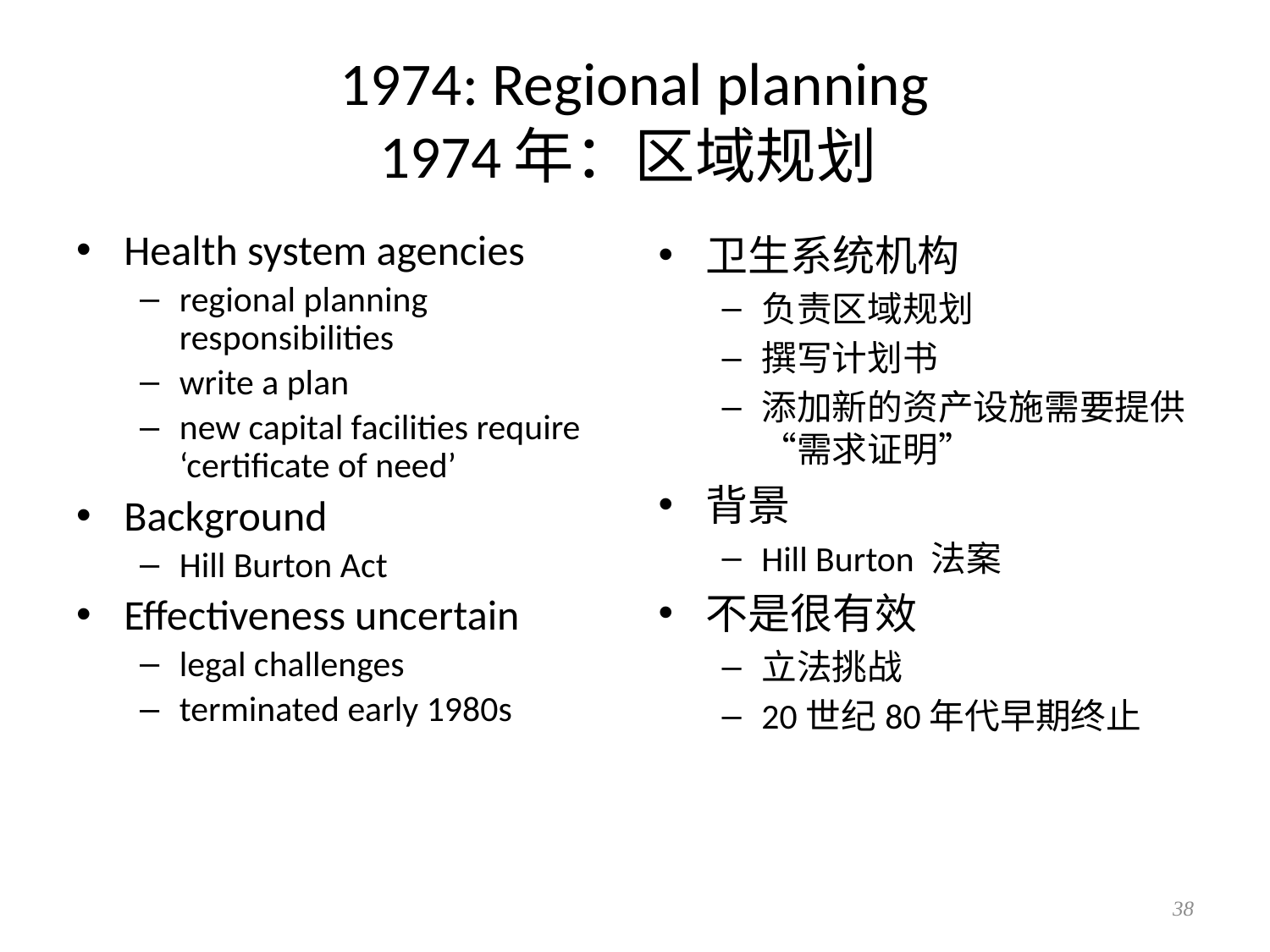

# 1974: Regional planning 1974年：区域规划
Health system agencies
regional planning responsibilities
write a plan
new capital facilities require ‘certificate of need’
Background
Hill Burton Act
Effectiveness uncertain
legal challenges
terminated early 1980s
卫生系统机构
负责区域规划
撰写计划书
添加新的资产设施需要提供“需求证明”
背景
Hill Burton 法案
不是很有效
立法挑战
20世纪80年代早期终止
38